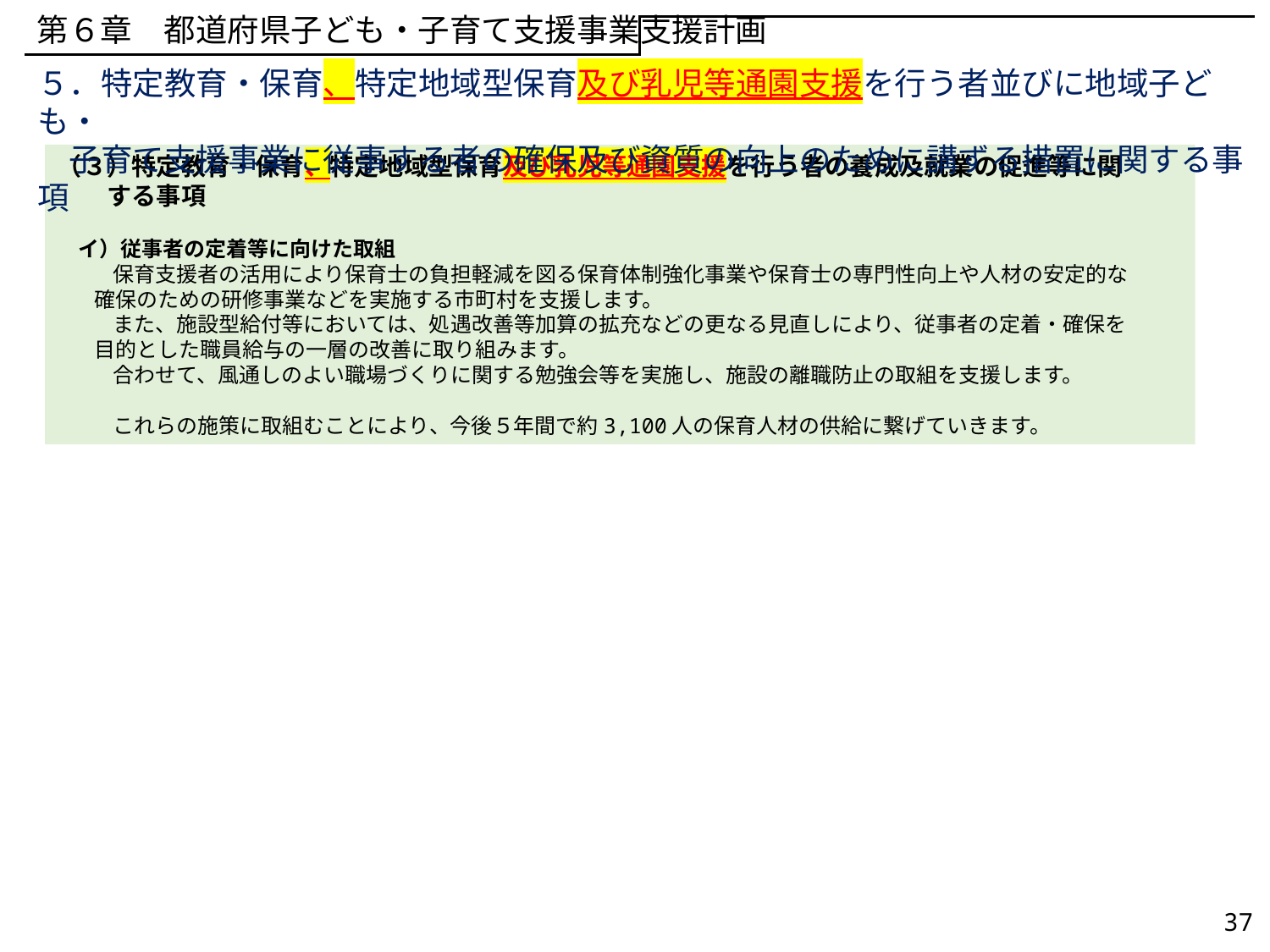

第６章　都道府県子ども・子育て支援事業支援計画

５．特定教育・保育、特定地域型保育及び乳児等通園支援を行う者並びに地域子ども・
　子育て支援事業に従事する者の確保及び資質の向上のために講ずる措置に関する事項
（３）特定教育・保育、特定地域型保育及び乳児等通園支援を行う者の養成及就業の促進等に関
　　する事項

　イ）従事者の定着等に向けた取組
保育支援者の活用により保育士の負担軽減を図る保育体制強化事業や保育士の専門性向上や人材の安定的な
確保のための研修事業などを実施する市町村を支援します。
また、施設型給付等においては、処遇改善等加算の拡充などの更なる見直しにより、従事者の定着・確保を
目的とした職員給与の一層の改善に取り組みます。
合わせて、風通しのよい職場づくりに関する勉強会等を実施し、施設の離職防止の取組を支援します。

これらの施策に取組むことにより、今後５年間で約3,100人の保育人材の供給に繋げていきます。
37